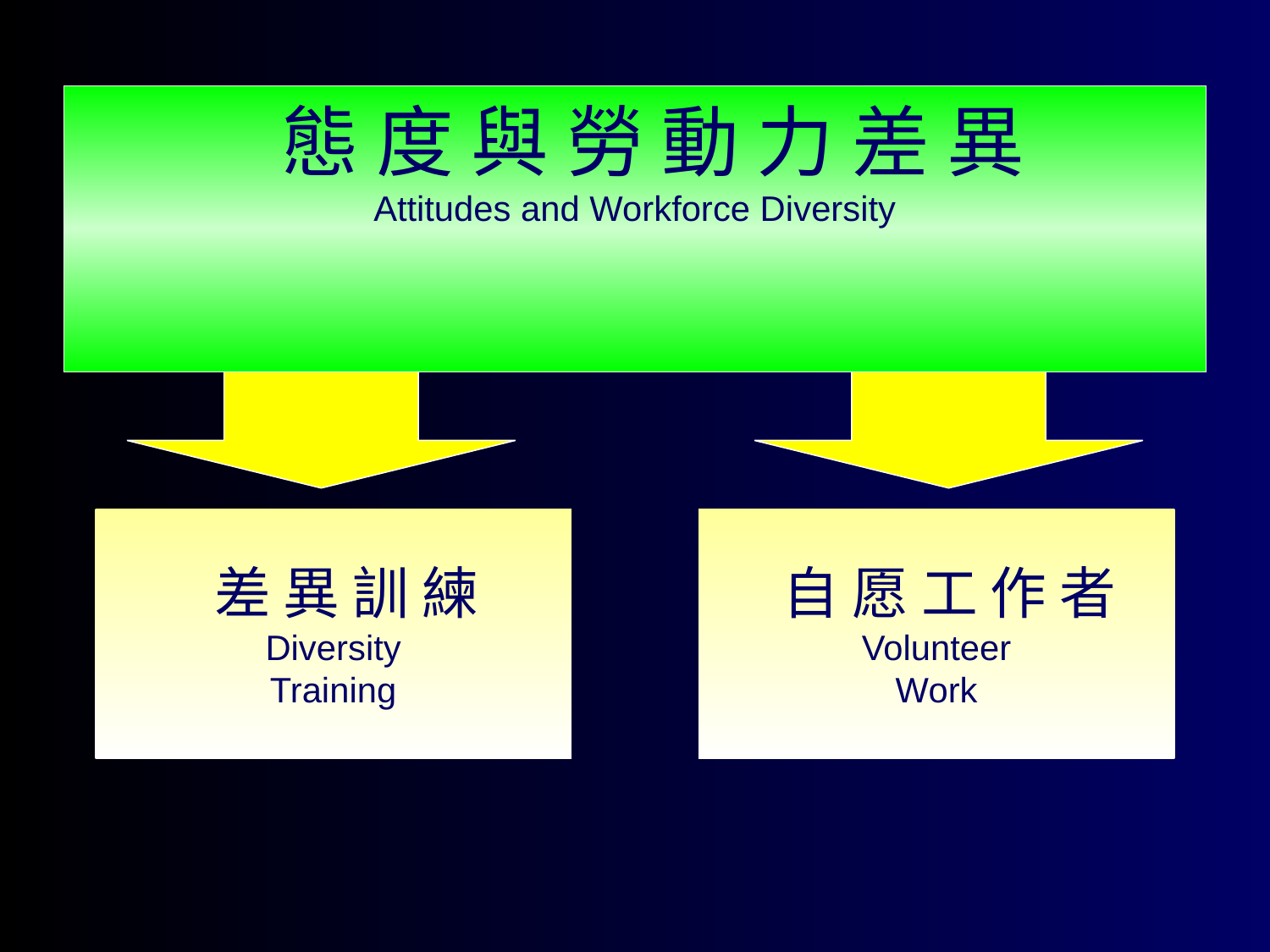

# 態 度 與 勞 動 力 差 異 Attitudes and Workforce Diversity

 差 異 訓 練
Diversity
Training
 自 愿 工 作 者
Volunteer
Work